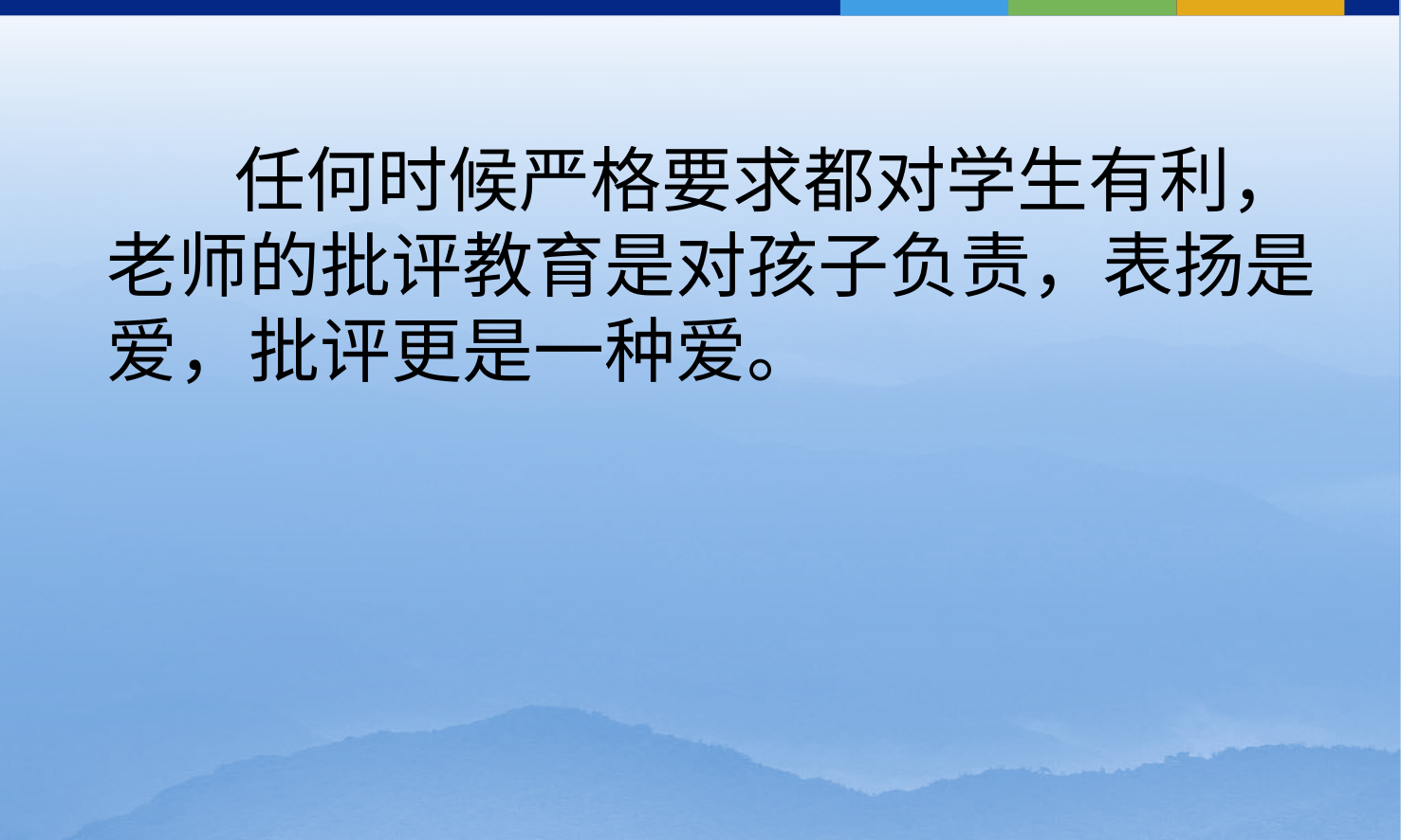

任何时候严格要求都对学生有利，老师的批评教育是对孩子负责，表扬是爱，批评更是一种爱。